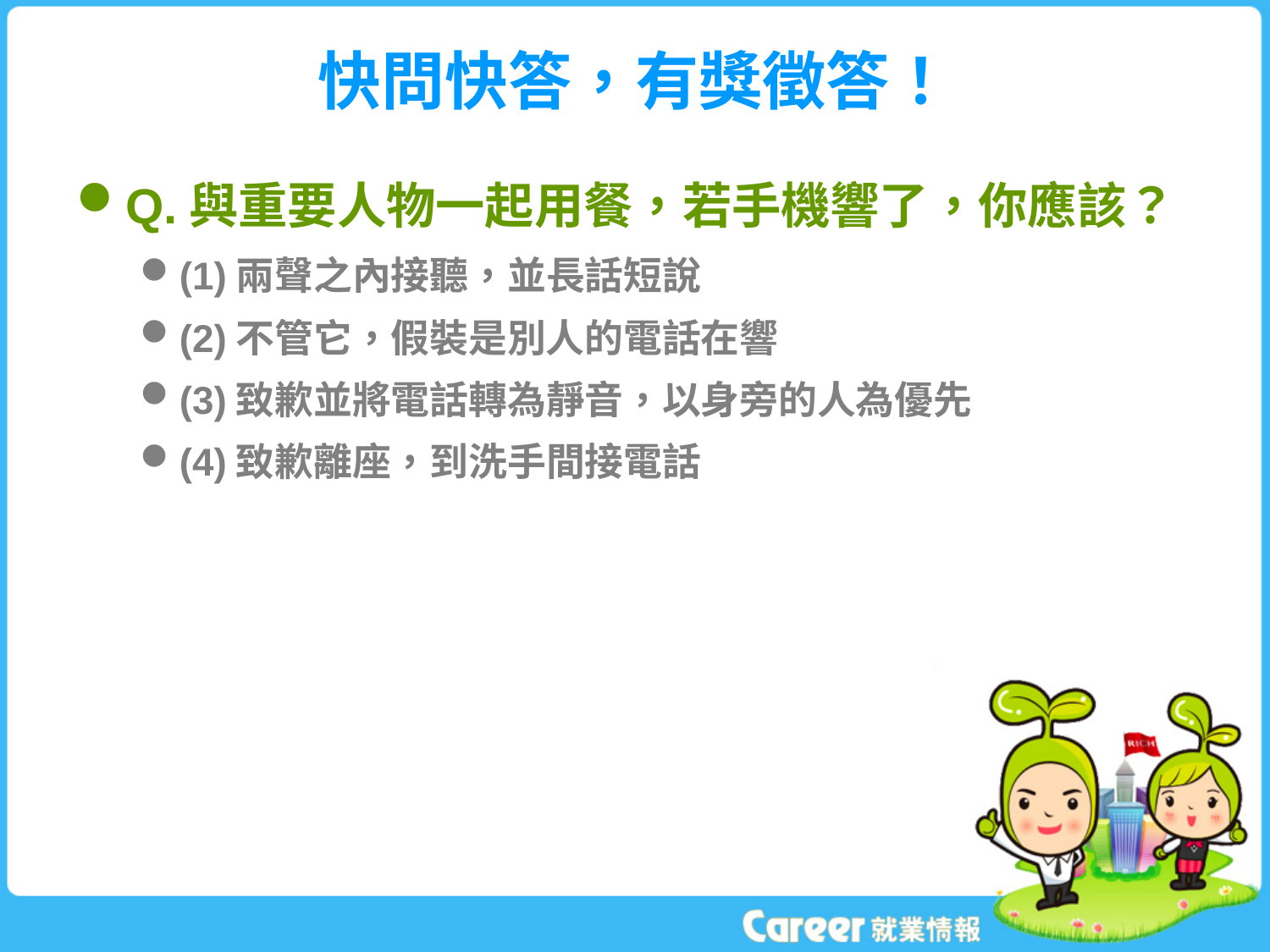

# 快問快答，有獎徵答！
Q.與重要人物一起用餐，若手機響了，你應該？
(1)兩聲之內接聽，並長話短說
(2)不管它，假裝是別人的電話在響
(3)致歉並將電話轉為靜音，以身旁的人為優先
(4)致歉離座，到洗手間接電話